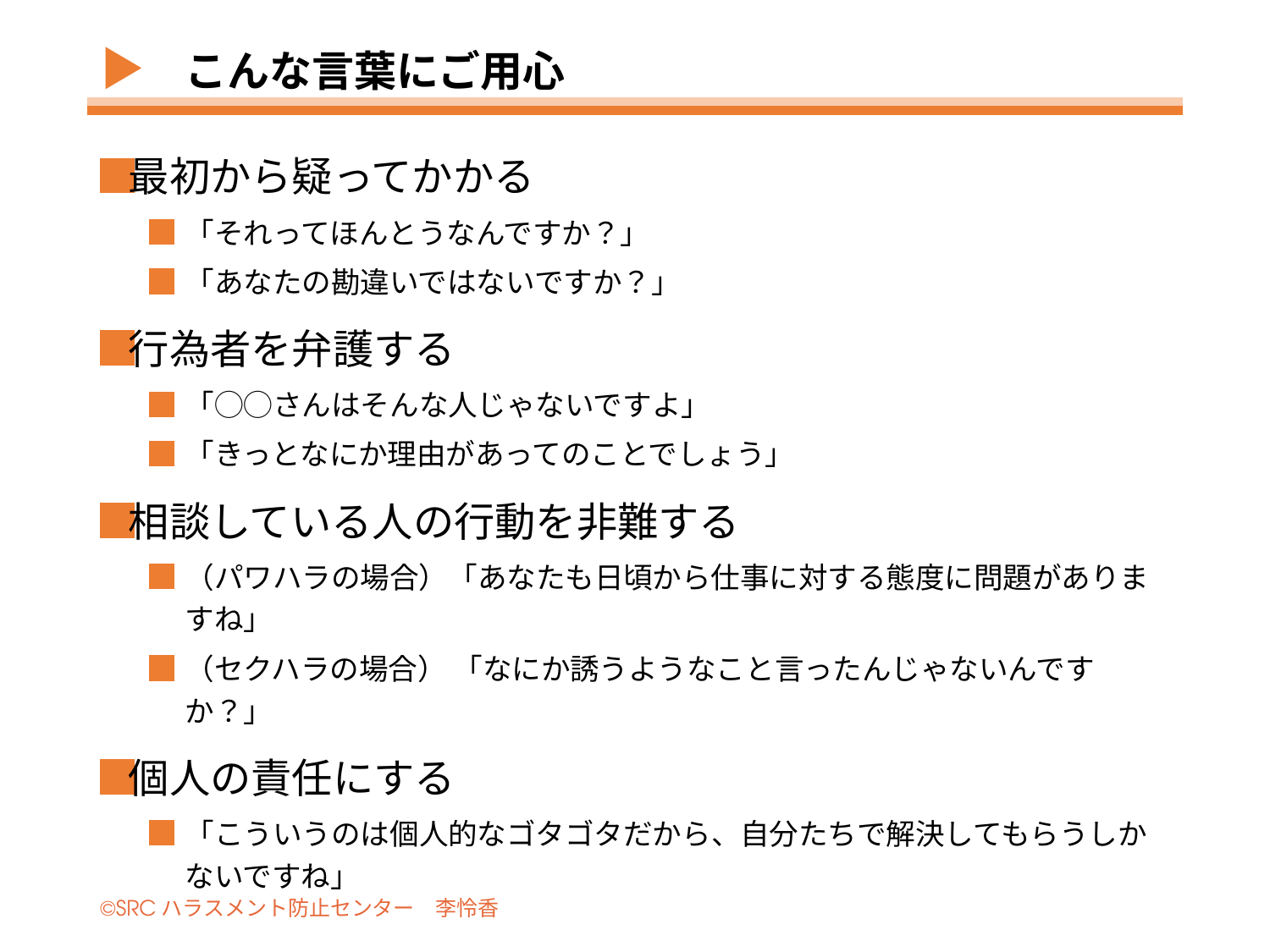

# こんな言葉にご用心
最初から疑ってかかる
「それってほんとうなんですか？」
「あなたの勘違いではないですか？」
行為者を弁護する
「◯◯さんはそんな人じゃないですよ」
「きっとなにか理由があってのことでしょう」
相談している人の行動を非難する
（パワハラの場合）「あなたも日頃から仕事に対する態度に問題がありますね」
（セクハラの場合） 「なにか誘うようなこと言ったんじゃないんですか？」
個人の責任にする
「こういうのは個人的なゴタゴタだから、自分たちで解決してもらうしかないですね」
©SRCハラスメント防止センター　李怜香